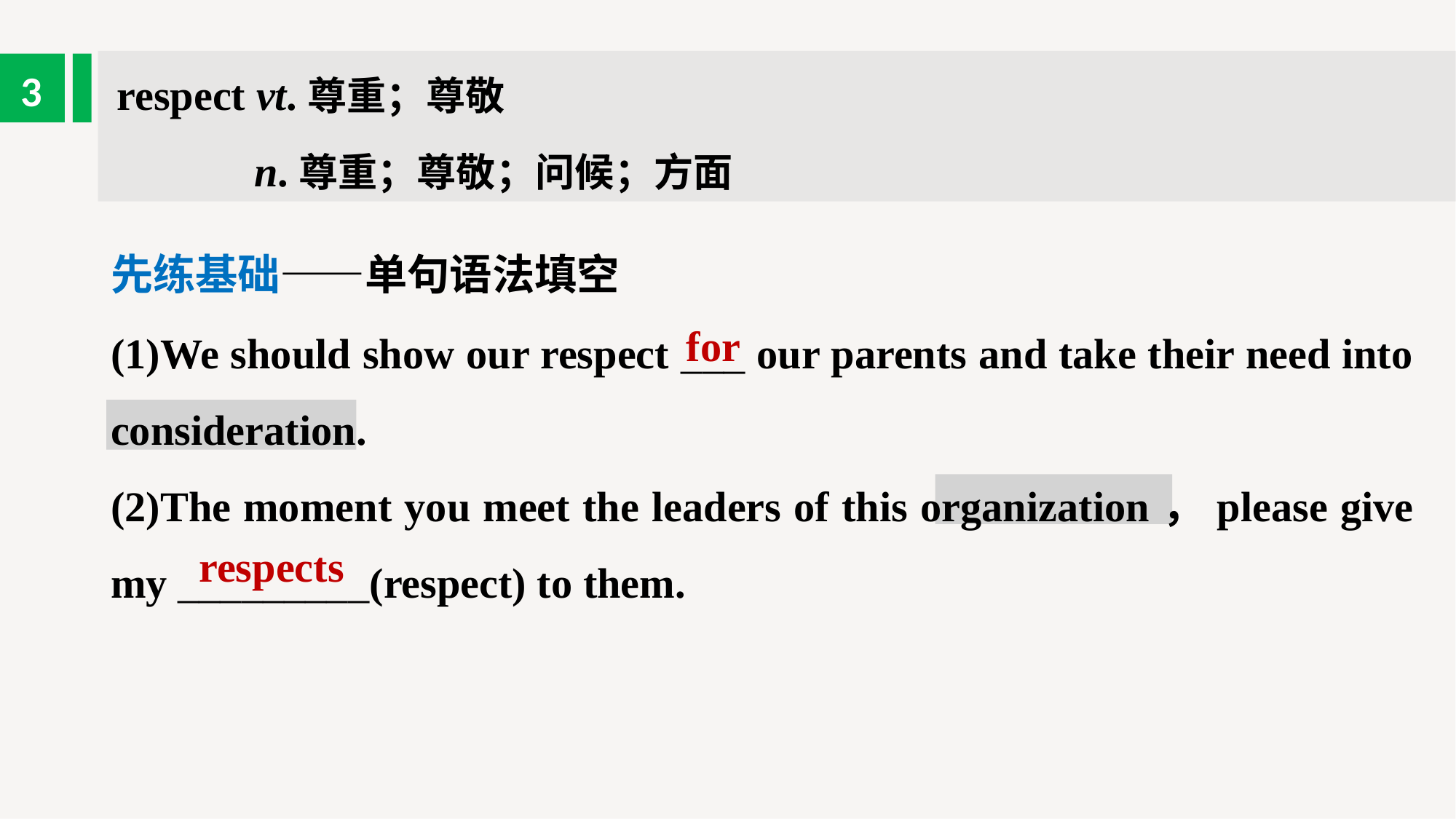

respect vt.尊重；尊敬
             n.尊重；尊敬；问候；方面

3
先练基础——单句语法填空
(1)We should show our respect ___ our parents and take their need into consideration.
(2)The moment you meet the leaders of this organization，please give my _________(respect) to them.
for

respects